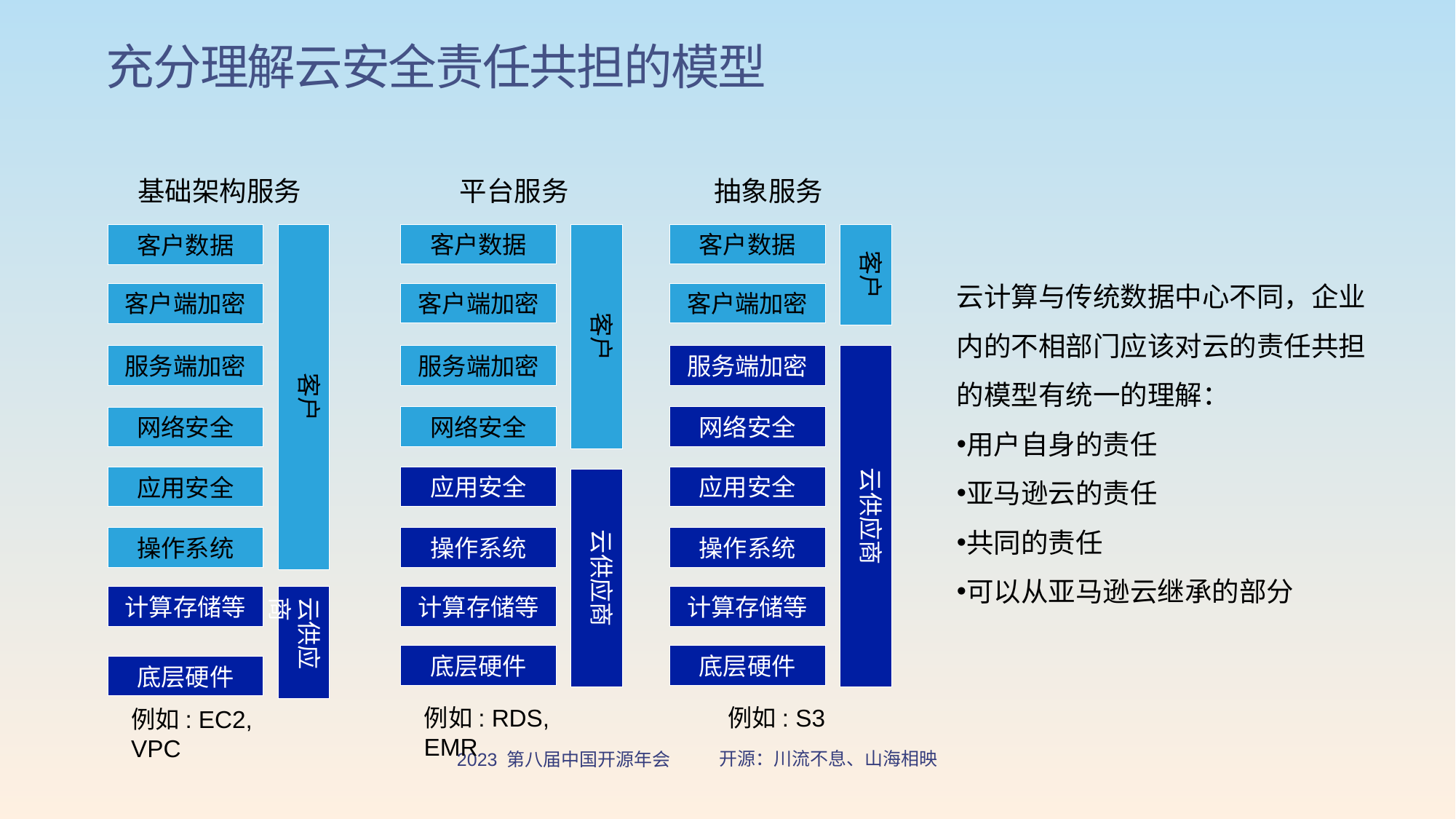

充分理解云安全责任共担的模型
基础架构服务
抽象服务
平台服务
客户数据
客户
客户数据
客户
客户数据
客户
客户端加密
客户端加密
客户端加密
服务端加密
服务端加密
云供应商
服务端加密
网络安全
网络安全
网络安全
应用安全
应用安全
应用安全
云供应商
操作系统
操作系统
操作系统
计算存储等
计算存储等
计算存储等
云供应商
底层硬件
底层硬件
底层硬件
例如: S3
例如: RDS, EMR
例如: EC2, VPC
云计算与传统数据中心不同，企业内的不相部门应该对云的责任共担的模型有统一的理解：
用户自身的责任
亚马逊云的责任
共同的责任
可以从亚马逊云继承的部分